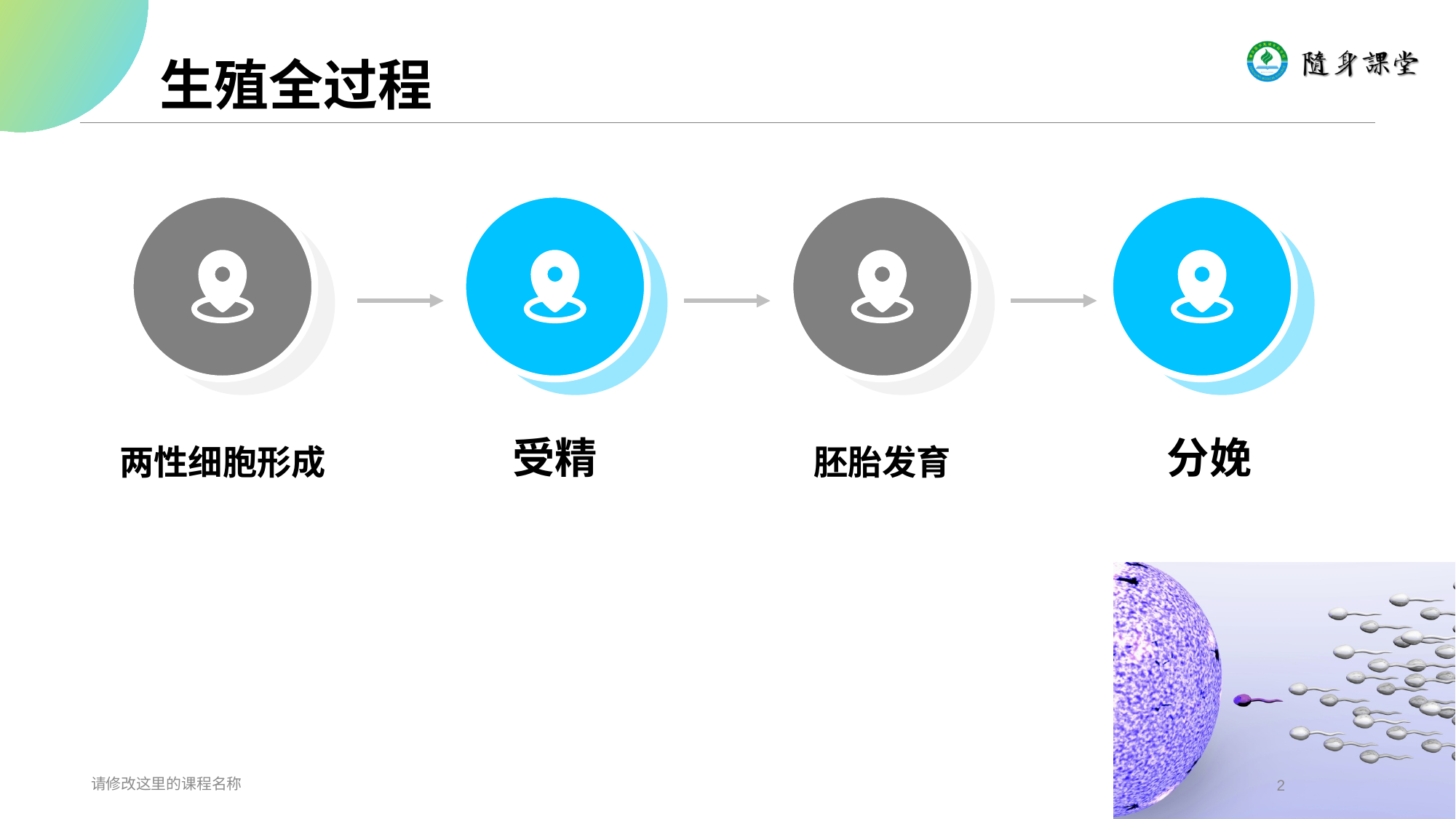

# 生殖全过程

两性细胞形成
受精
胚胎发育
分娩
请修改这里的课程名称
2